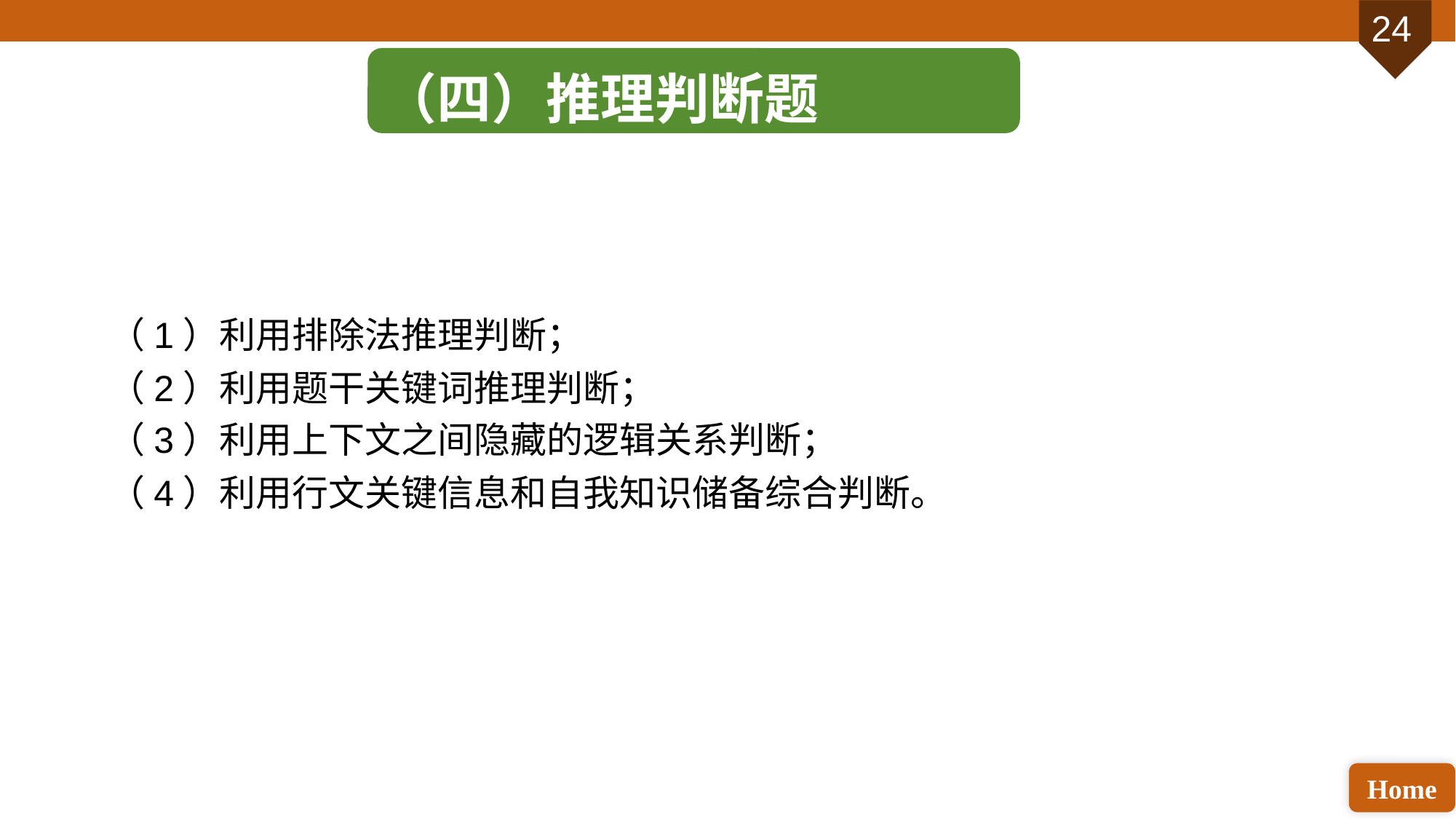

（四）推理判断题
（1）利用排除法推理判断；
（2）利用题干关键词推理判断；
（3）利用上下文之间隐藏的逻辑关系判断；
（4）利用行文关键信息和自我知识储备综合判断。